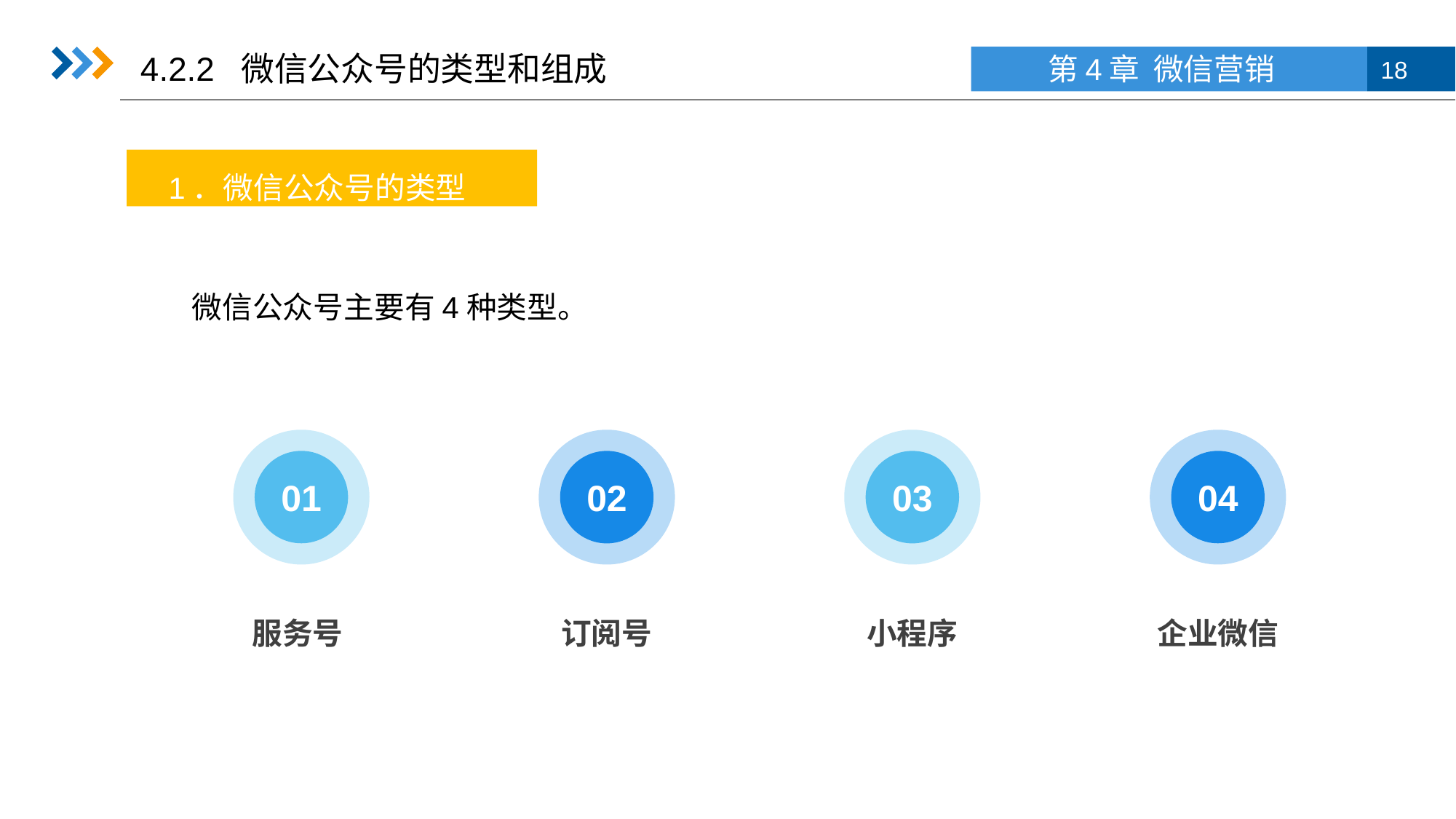

4.2.2  微信公众号的类型和组成
1．微信公众号的类型
微信公众号主要有4种类型。

01
服务号

02
订阅号

03
小程序

04
企业微信